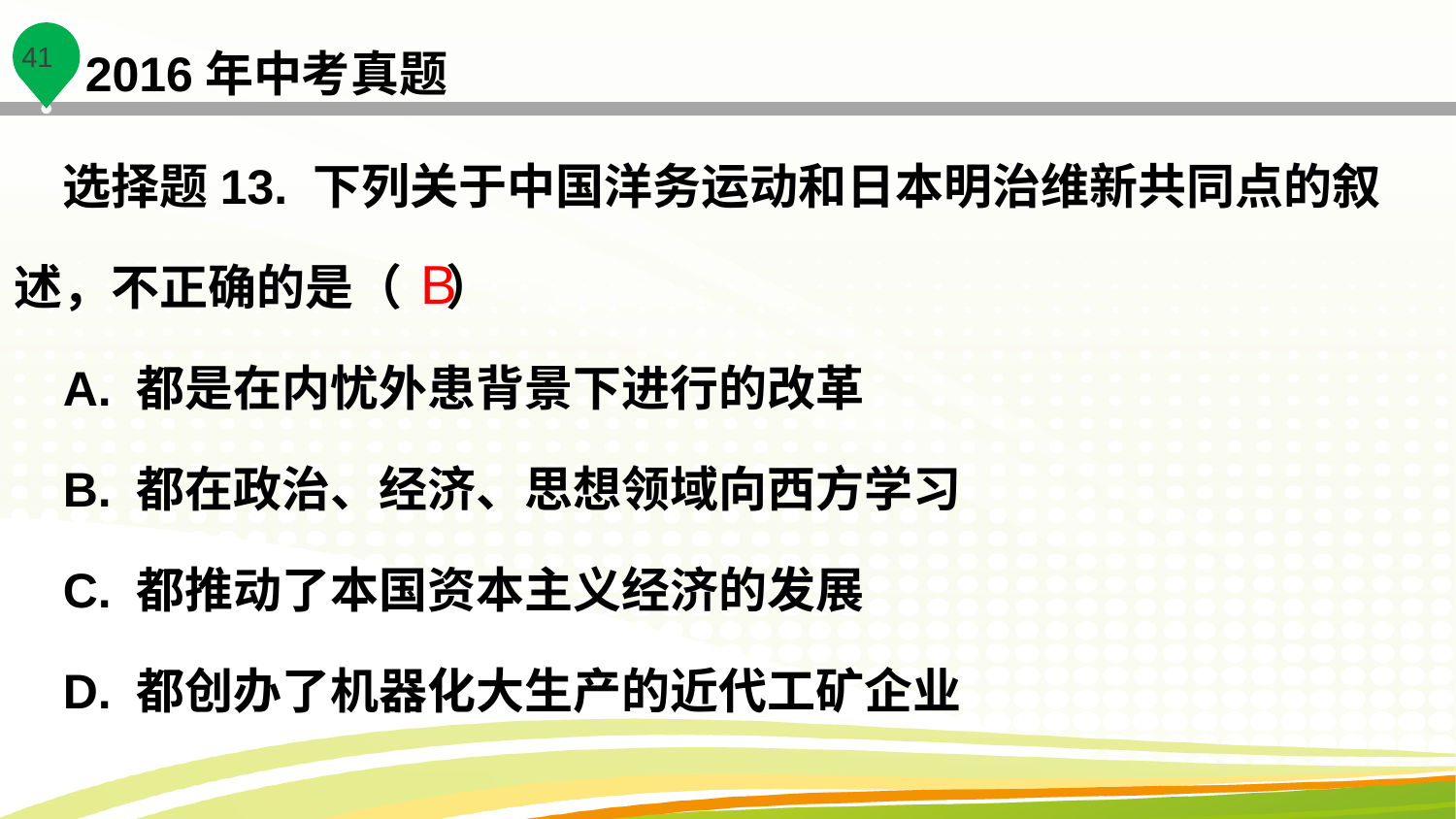

2016年中考真题

选择题13. 下列关于中国洋务运动和日本明治维新共同点的叙述，不正确的是（    ）
A. 都是在内忧外患背景下进行的改革
B. 都在政治、经济、思想领域向西方学习
C. 都推动了本国资本主义经济的发展
D. 都创办了机器化大生产的近代工矿企业

B